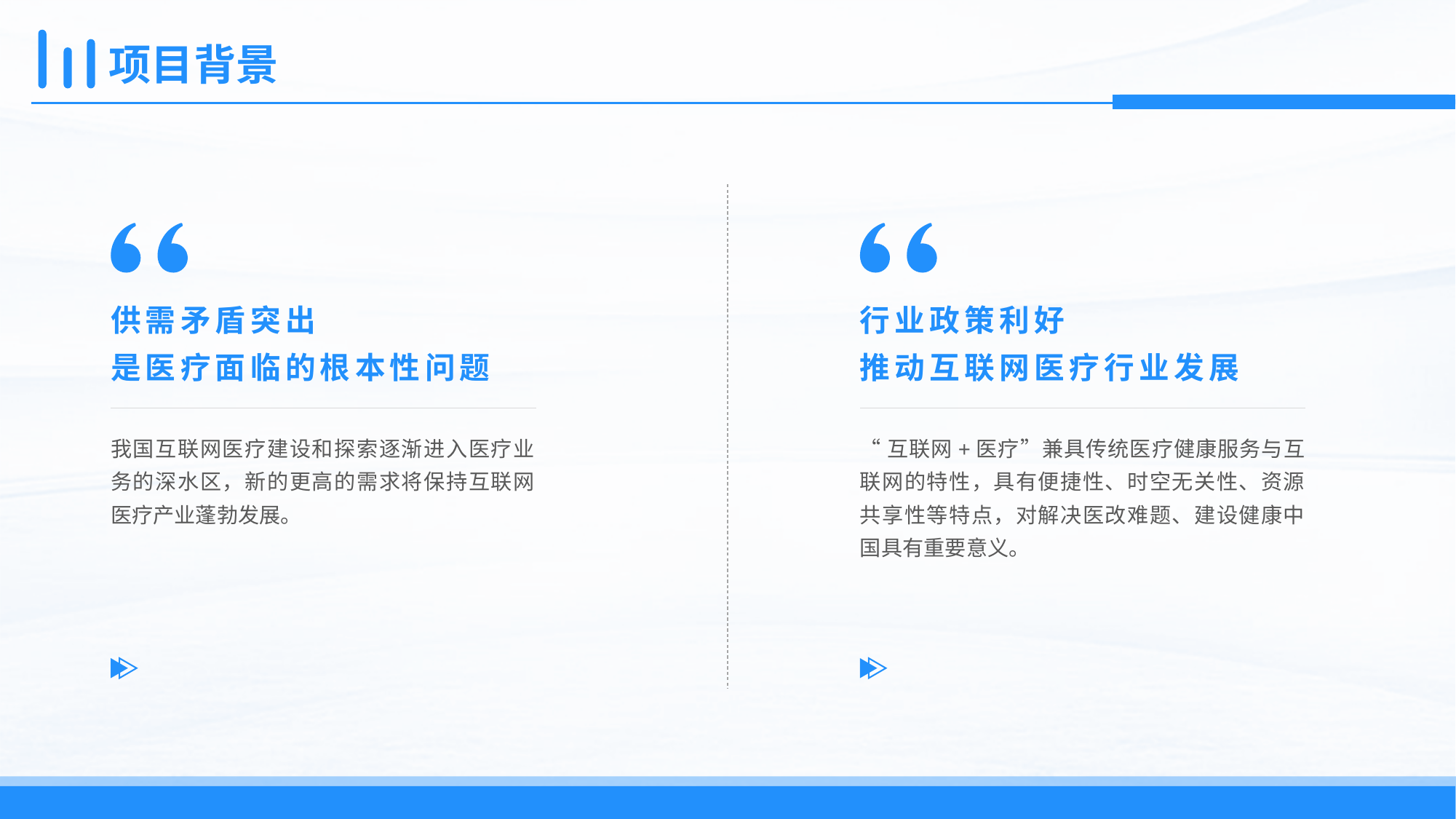

# 项目背景

供需矛盾突出
是医疗面临的根本性问题
行业政策利好
推动互联网医疗行业发展
我国互联网医疗建设和探索逐渐进入医疗业 务的深水区，新的更高的需求将保持互联网医疗产业蓬勃发展。
“互联网+医疗”兼具传统医疗健康服务与互联网的特性，具有便捷性、时空无关性、资源共享性等特点，对解决医改难题、建设健康中国具有重要意义。